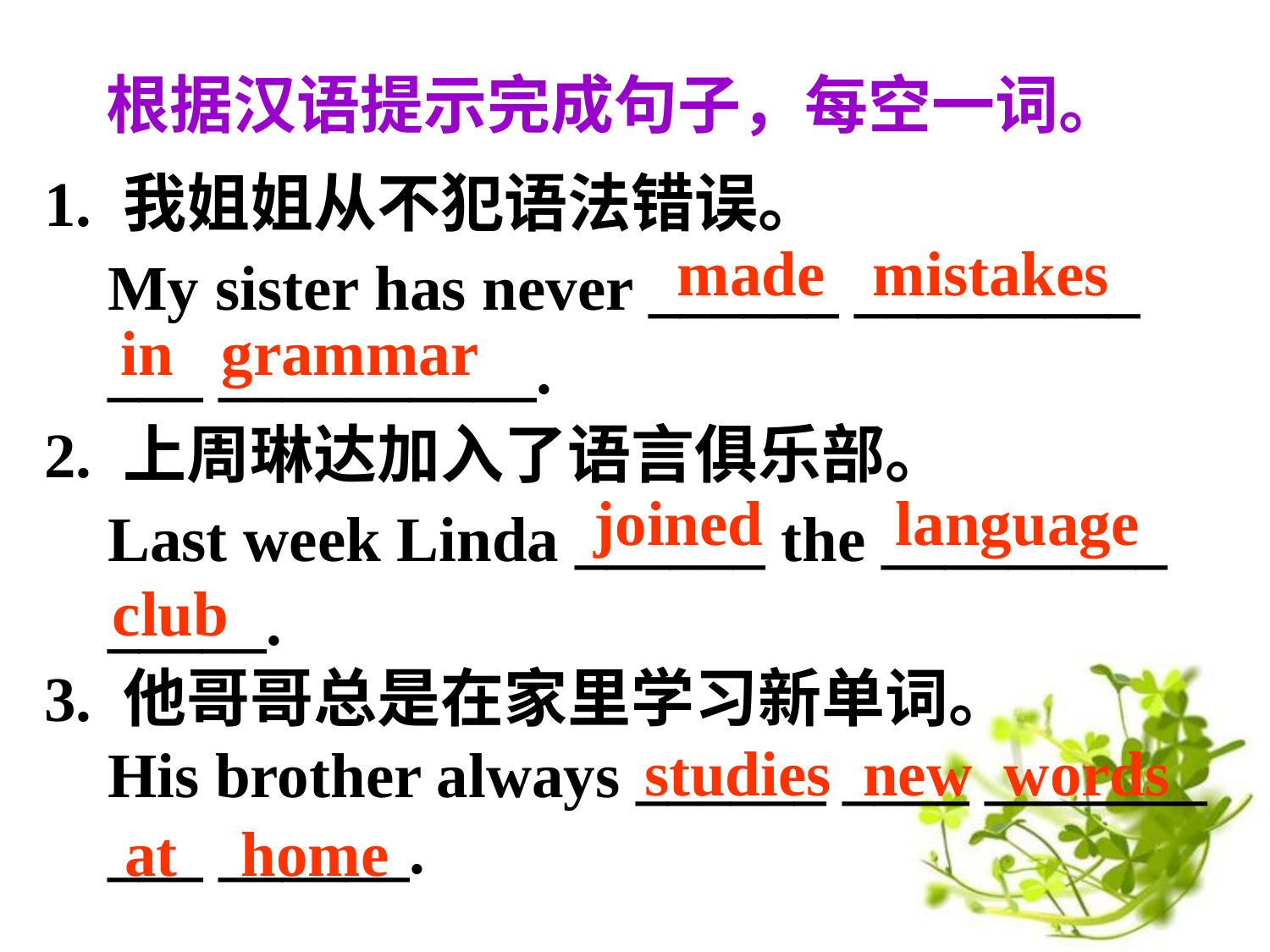

根据汉语提示完成句子，每空一词。
1. 我姐姐从不犯语法错误。
    My sister has never ______ _________
    ___ __________.
2. 上周琳达加入了语言俱乐部。
    Last week Linda ______ the _________
    _____.
3. 他哥哥总是在家里学习新单词。
    His brother always ______ ____ _______
    ___ ______.
made   mistakes
in   grammar
joined
language
club
studies  new  words
at    home